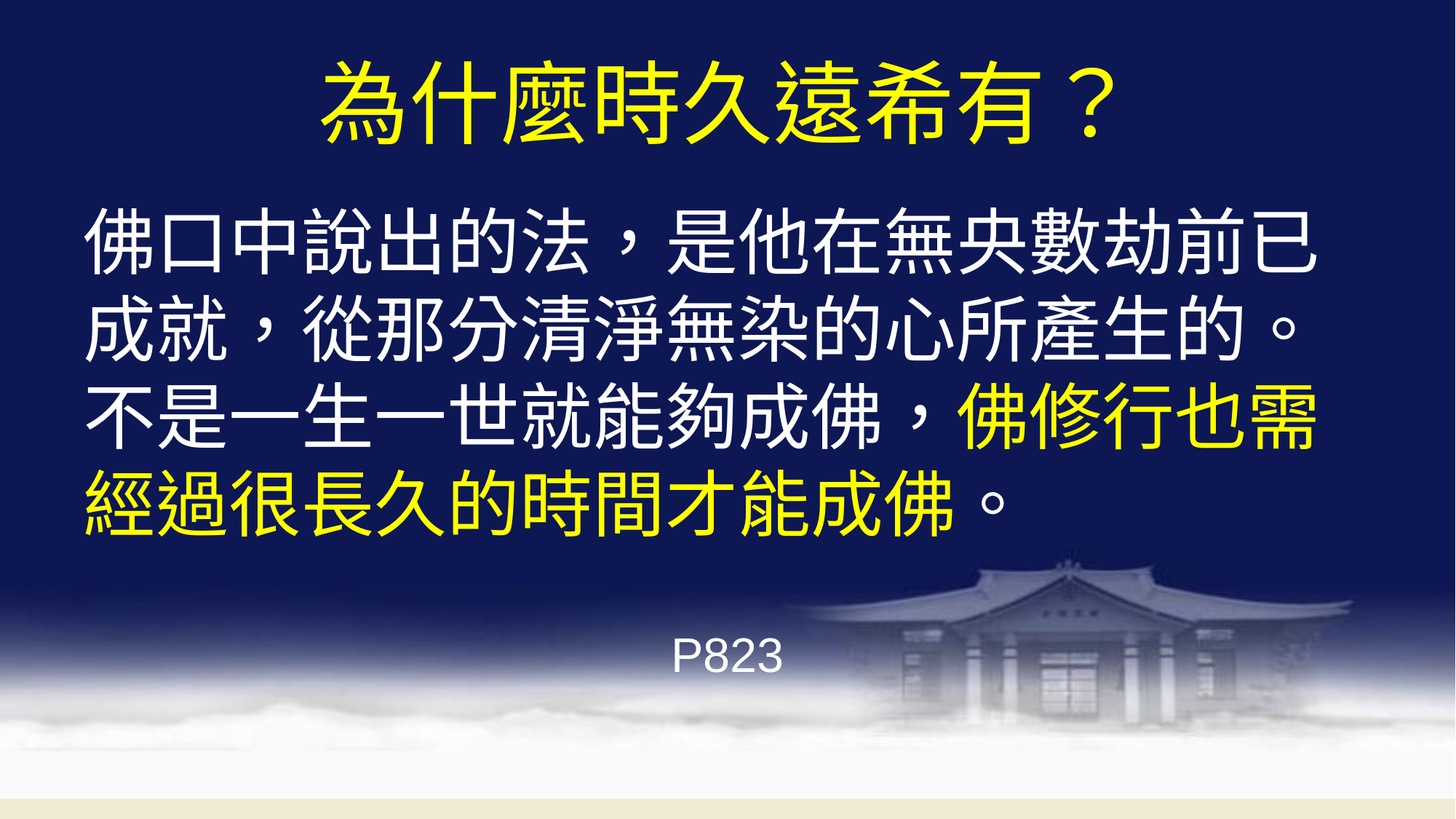

# 為什麼時久遠希有？
佛口中說出的法，是他在無央數劫前已成就，從那分清淨無染的心所產生的。不是一生一世就能夠成佛，佛修行也需經過很長久的時間才能成佛。

P823